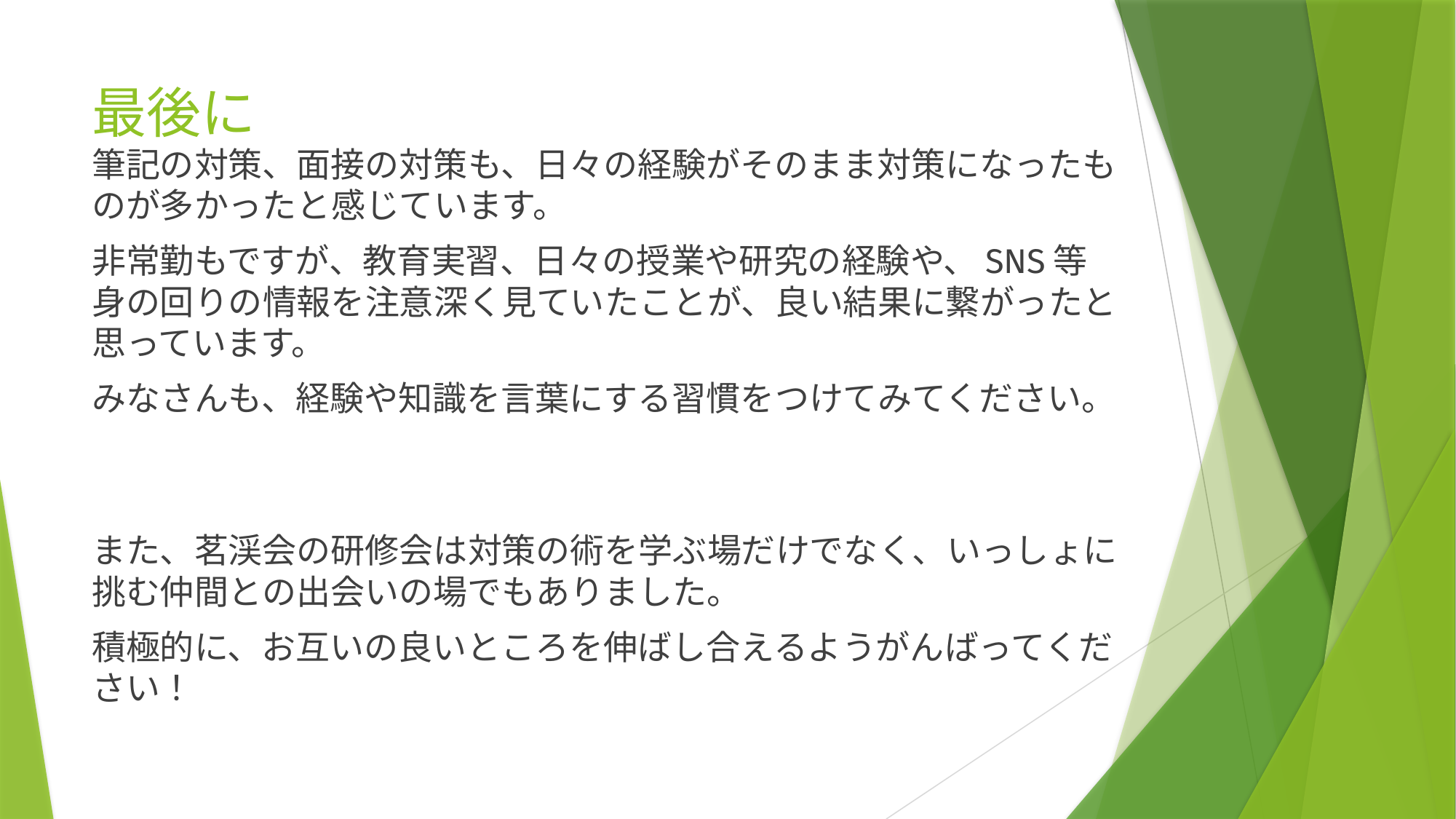

# 最後に
筆記の対策、面接の対策も、日々の経験がそのまま対策になったものが多かったと感じています。
非常勤もですが、教育実習、日々の授業や研究の経験や、SNS等身の回りの情報を注意深く見ていたことが、良い結果に繋がったと思っています。
みなさんも、経験や知識を言葉にする習慣をつけてみてください。

また、茗渓会の研修会は対策の術を学ぶ場だけでなく、いっしょに挑む仲間との出会いの場でもありました。
積極的に、お互いの良いところを伸ばし合えるようがんばってください！